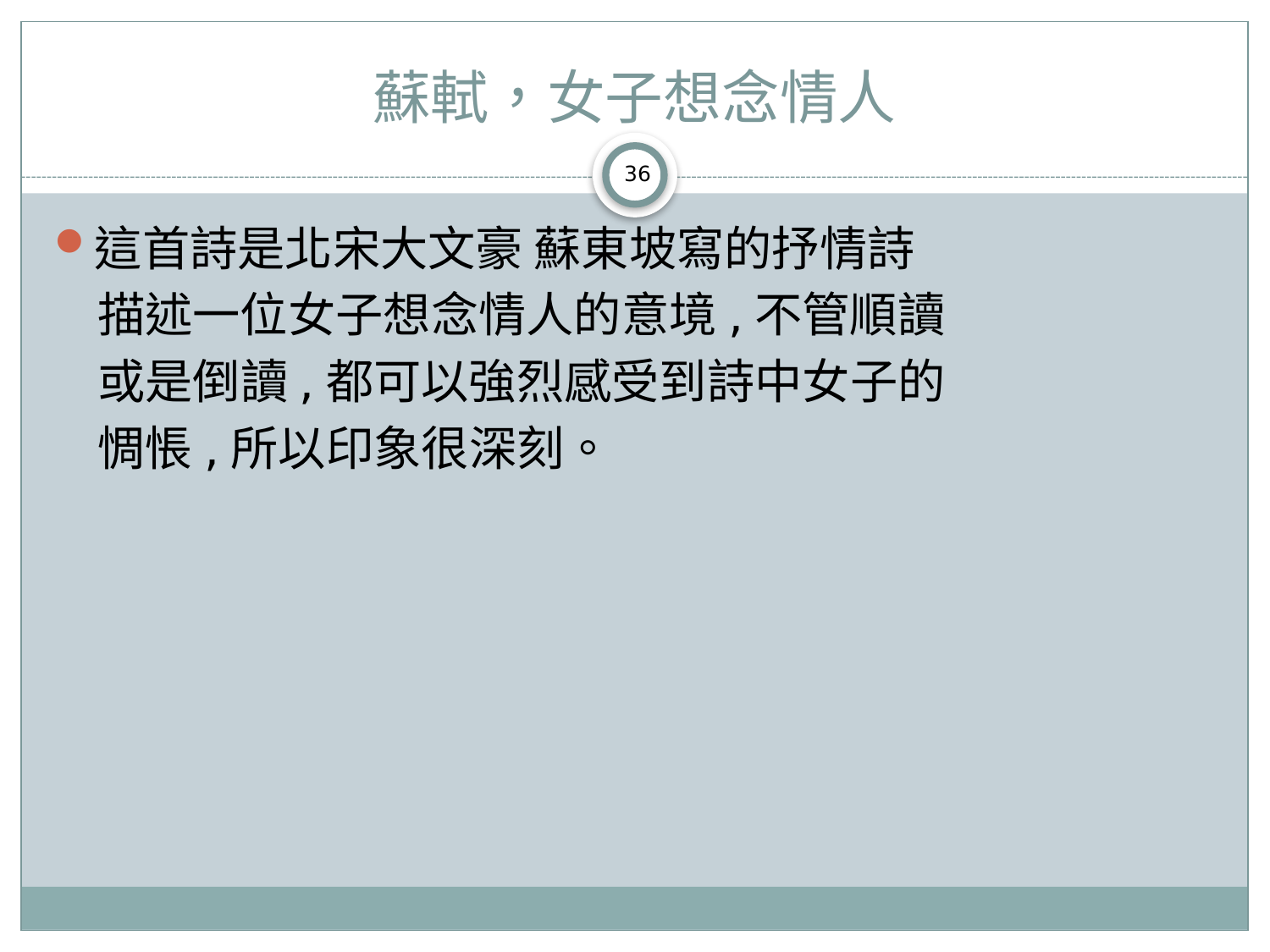

# 蘇軾，女子想念情人
36
這首詩是北宋大文豪 蘇東坡寫的抒情詩
   描述一位女子想念情人的意境,不管順讀
   或是倒讀,都可以強烈感受到詩中女子的
   惆悵,所以印象很深刻。